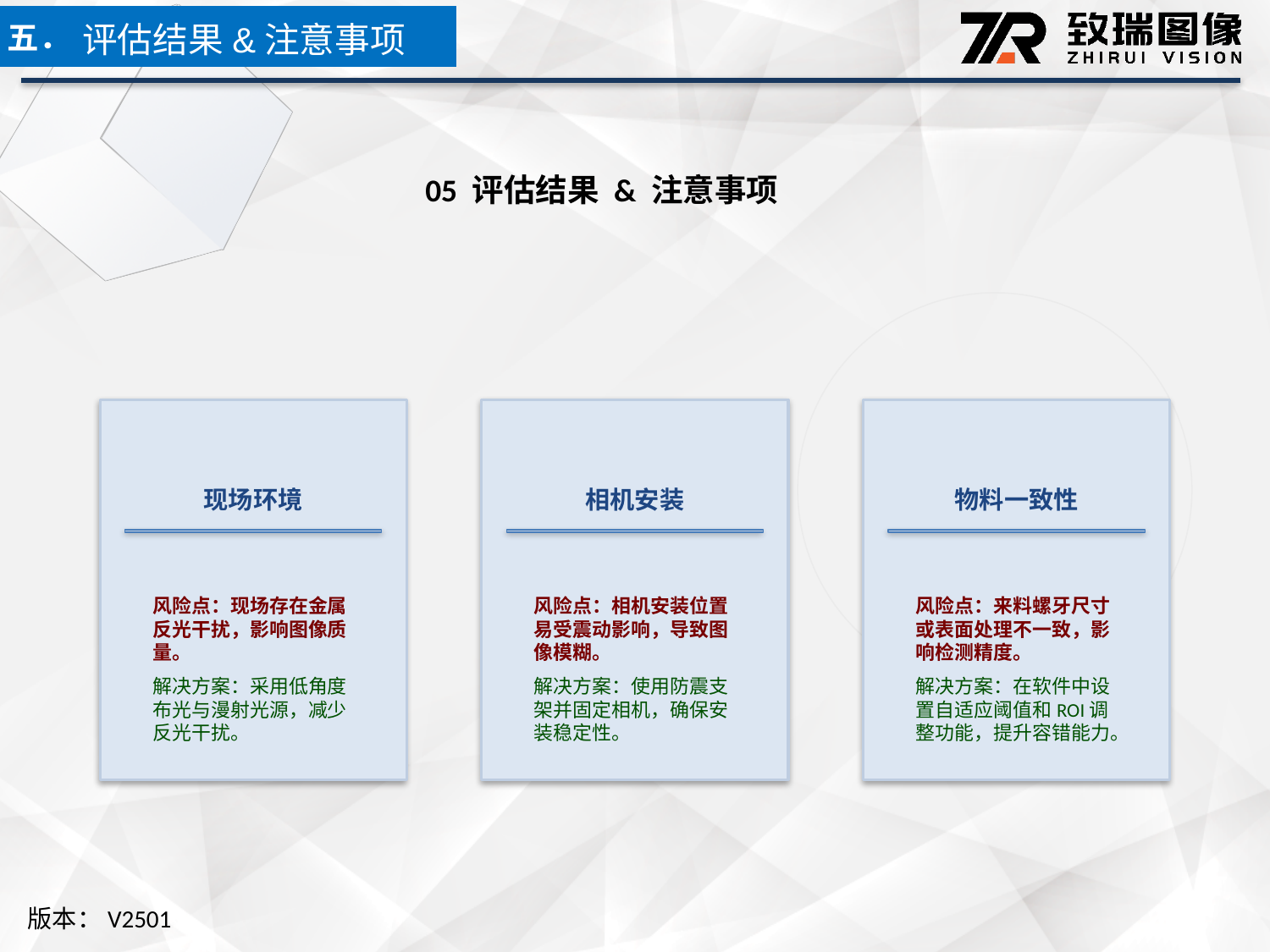

五．
评估结果&注意事项

05 评估结果 & 注意事项

现场环境

相机安装

物料一致性

风险点：现场存在金属反光干扰，影响图像质量。
解决方案：采用低角度布光与漫射光源，减少反光干扰。

风险点：相机安装位置易受震动影响，导致图像模糊。
解决方案：使用防震支架并固定相机，确保安装稳定性。

风险点：来料螺牙尺寸或表面处理不一致，影响检测精度。
解决方案：在软件中设置自适应阈值和ROI调整功能，提升容错能力。